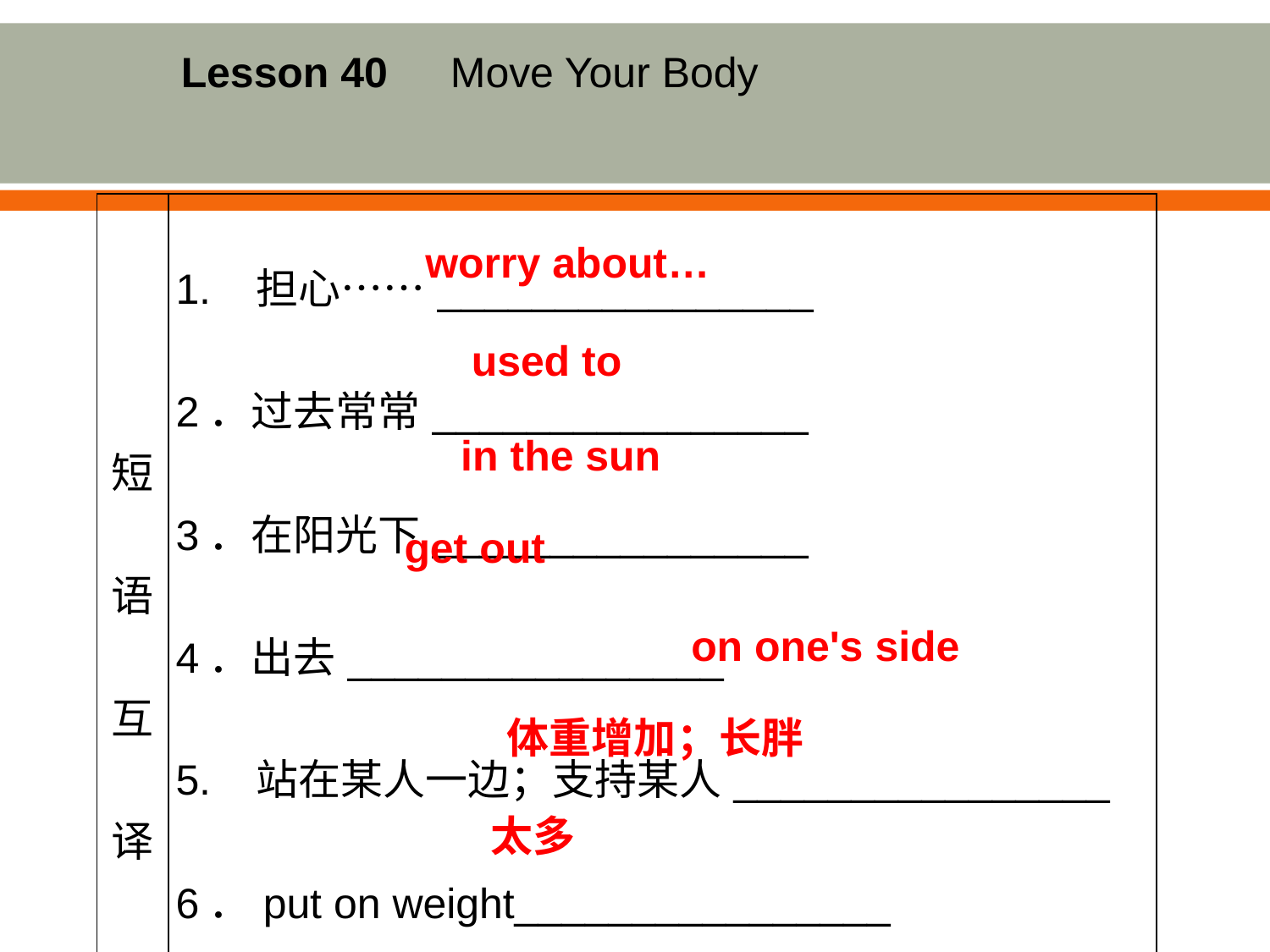

Lesson 40　Move Your Body
| 短语 互译 | 1. 担心……\_\_\_\_\_\_\_\_\_\_\_\_\_\_\_\_ 2．过去常常\_\_\_\_\_\_\_\_\_\_\_\_\_\_\_\_ 3．在阳光下\_\_\_\_\_\_\_\_\_\_\_\_\_\_\_\_ 4．出去\_\_\_\_\_\_\_\_\_\_\_\_\_\_\_\_ 5. 站在某人一边；支持某人\_\_\_\_\_\_\_\_\_\_\_\_\_\_\_\_ 6．put on weight\_\_\_\_\_\_\_\_\_\_\_\_\_\_\_\_ 7．too much\_\_\_\_\_\_\_\_\_\_\_\_\_\_\_\_ |
| --- | --- |
worry about…
used to
in the sun
get out
on one's side
体重增加；长胖
太多